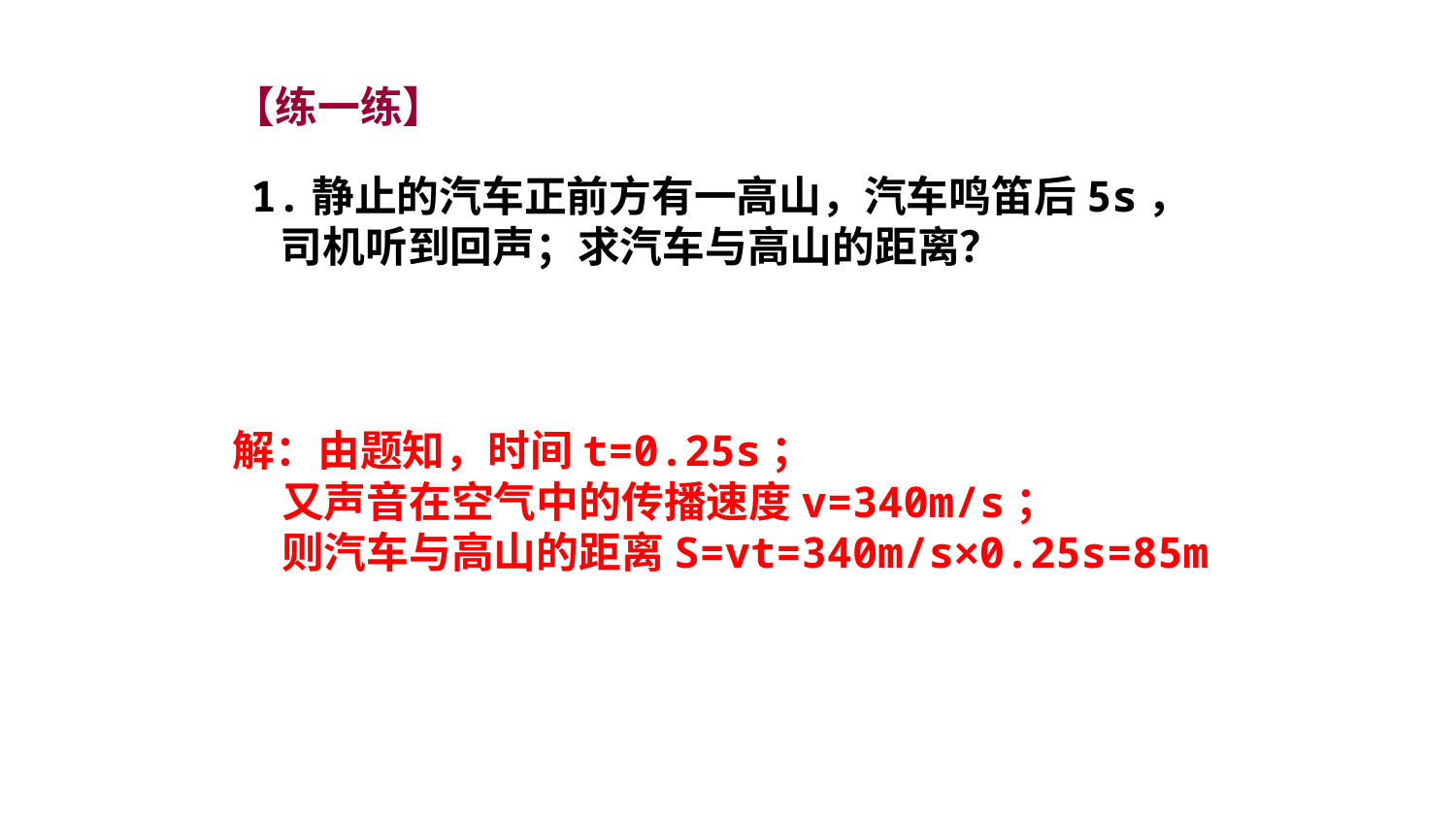

【练一练】
1.静止的汽车正前方有一高山，汽车鸣笛后5s，
  司机听到回声；求汽车与高山的距离？
解：由题知，时间t=0.25s；
    又声音在空气中的传播速度v=340m/s；
    则汽车与高山的距离S=vt=340m/s×0.25s=85m